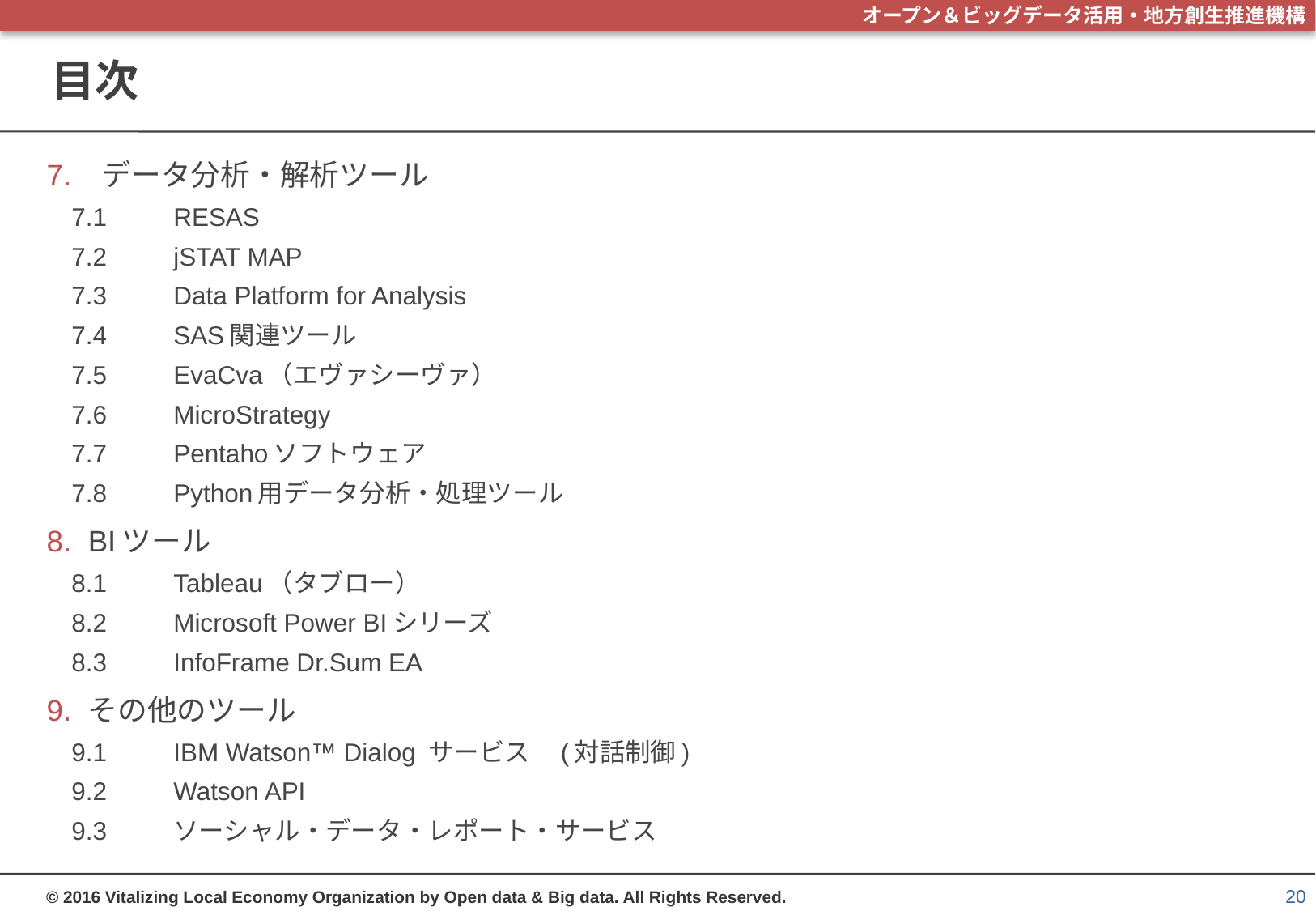

# 目次
データ分析・解析ツール
7.1	RESAS
7.2	jSTAT MAP
7.3	Data Platform for Analysis
7.4	SAS関連ツール
7.5	EvaCva（エヴァシーヴァ）
7.6	MicroStrategy
7.7	Pentahoソフトウェア
7.8	Python用データ分析・処理ツール
BIツール
8.1	Tableau（タブロー）
8.2	Microsoft Power BIシリーズ
8.3	InfoFrame Dr.Sum EA
その他のツール
9.1	IBM Watson™ Dialog サービス　(対話制御)
9.2	Watson API
9.3	ソーシャル・データ・レポート・サービス
20